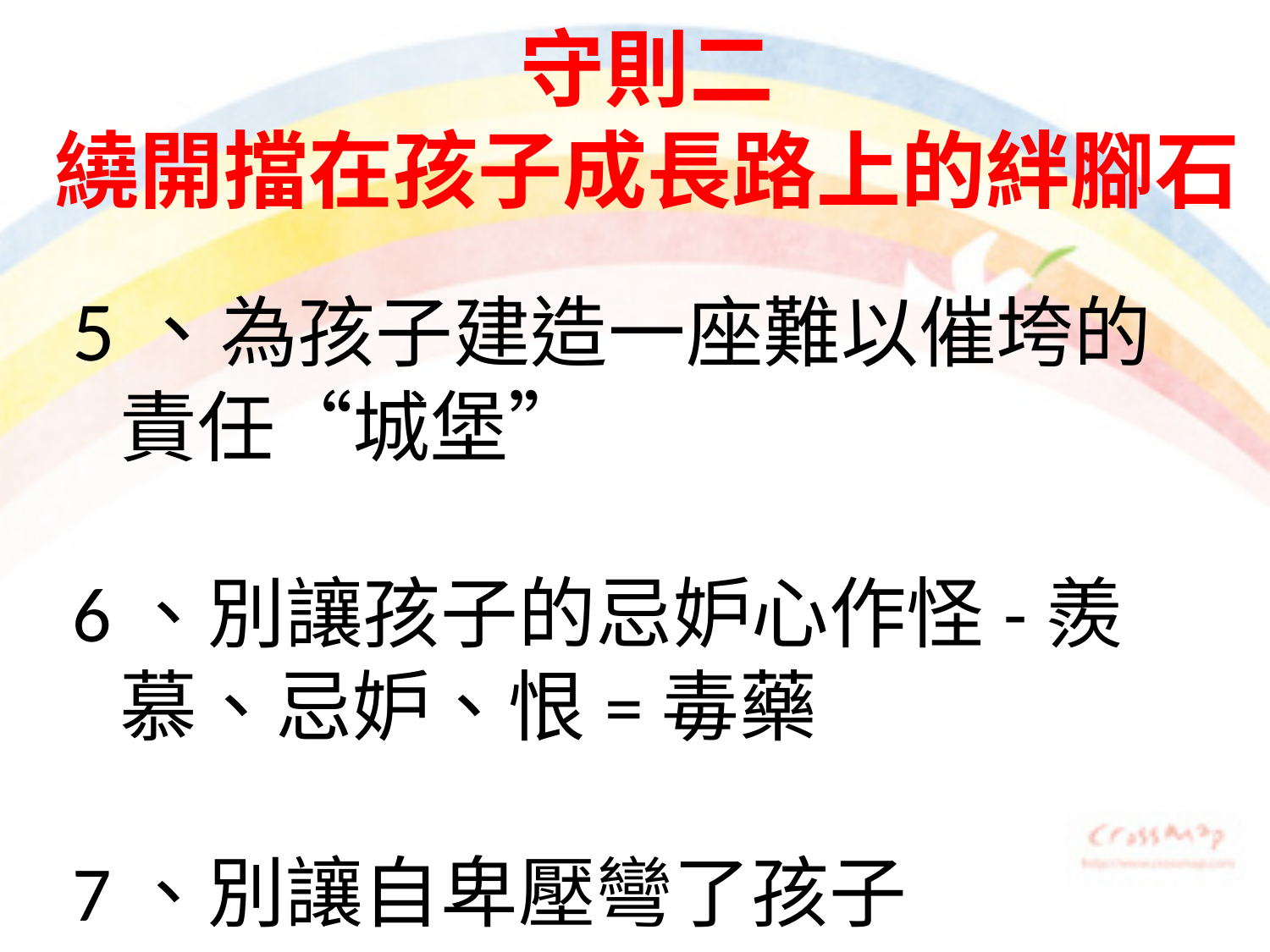

# 守則二 繞開擋在孩子成長路上的絆腳石

5、為孩子建造一座難以催垮的責任“城堡”

6、別讓孩子的忌妒心作怪-羨慕、忌妒、恨=毒藥

7、別讓自卑壓彎了孩子